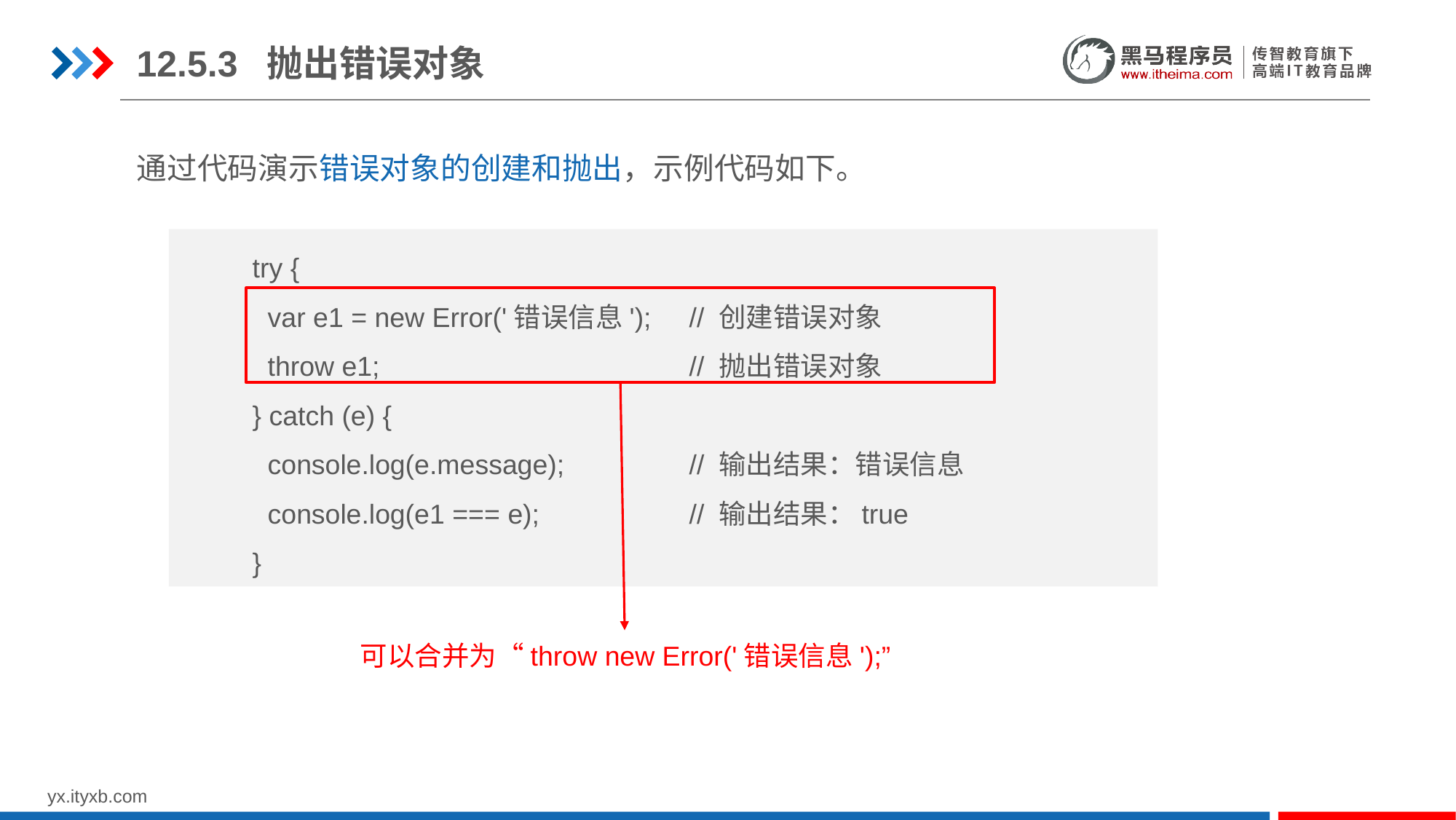

12.5.3  抛出错误对象
通过代码演示错误对象的创建和抛出，示例代码如下。
try {
  var e1 = new Error('错误信息');	// 创建错误对象
  throw e1;   			// 抛出错误对象
} catch (e) {
  console.log(e.message);		// 输出结果：错误信息
  console.log(e1 === e);		// 输出结果：true
}

可以合并为“throw new Error('错误信息');”